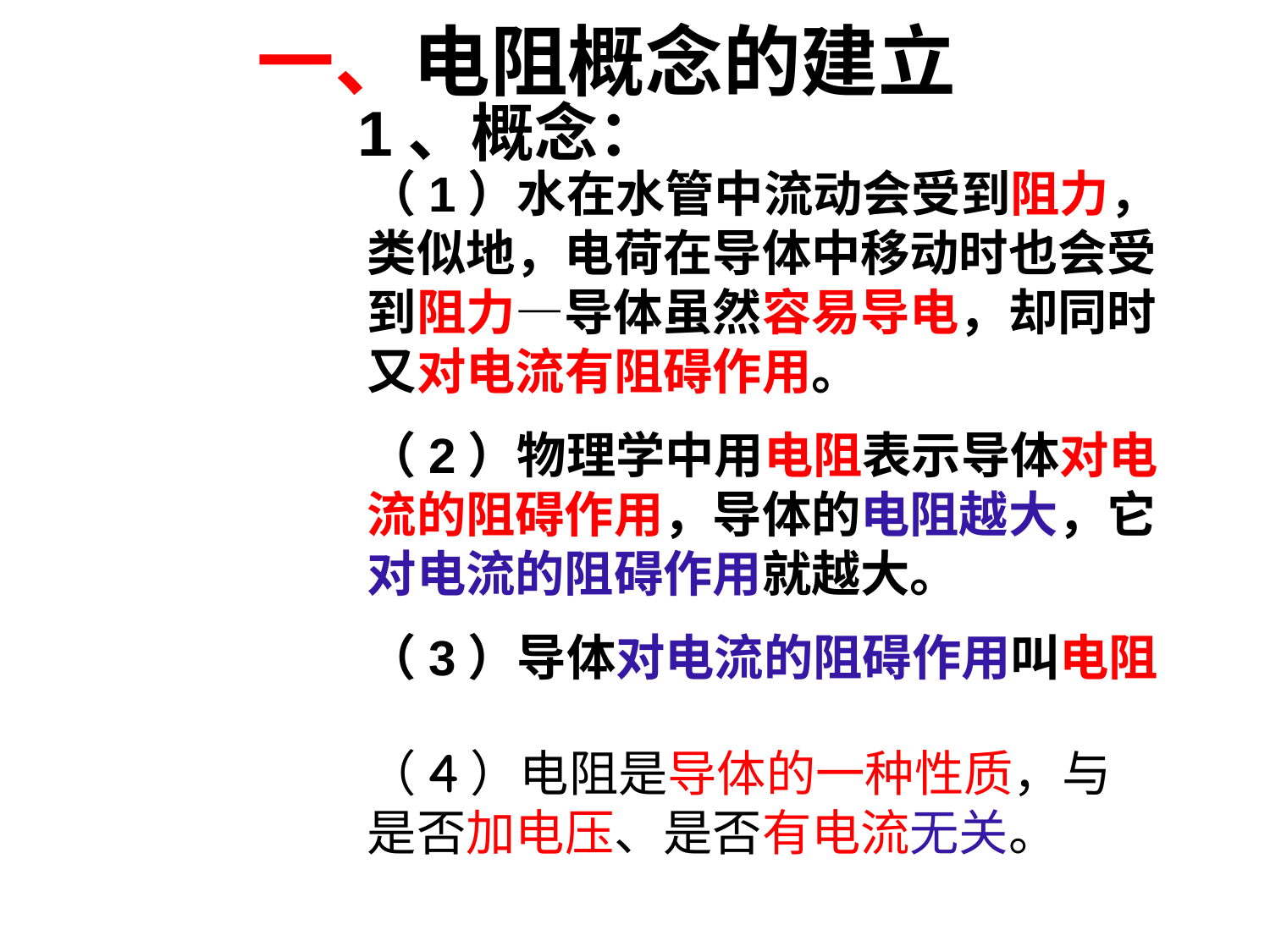

一、电阻概念的建立
1、概念：
（1）水在水管中流动会受到阻力，类似地，电荷在导体中移动时也会受到阻力—导体虽然容易导电，却同时又对电流有阻碍作用。
（2）物理学中用电阻表示导体对电流的阻碍作用，导体的电阻越大，它对电流的阻碍作用就越大。
（3）导体对电流的阻碍作用叫电阻

（4）电阻是导体的一种性质，与是否加电压、是否有电流无关。